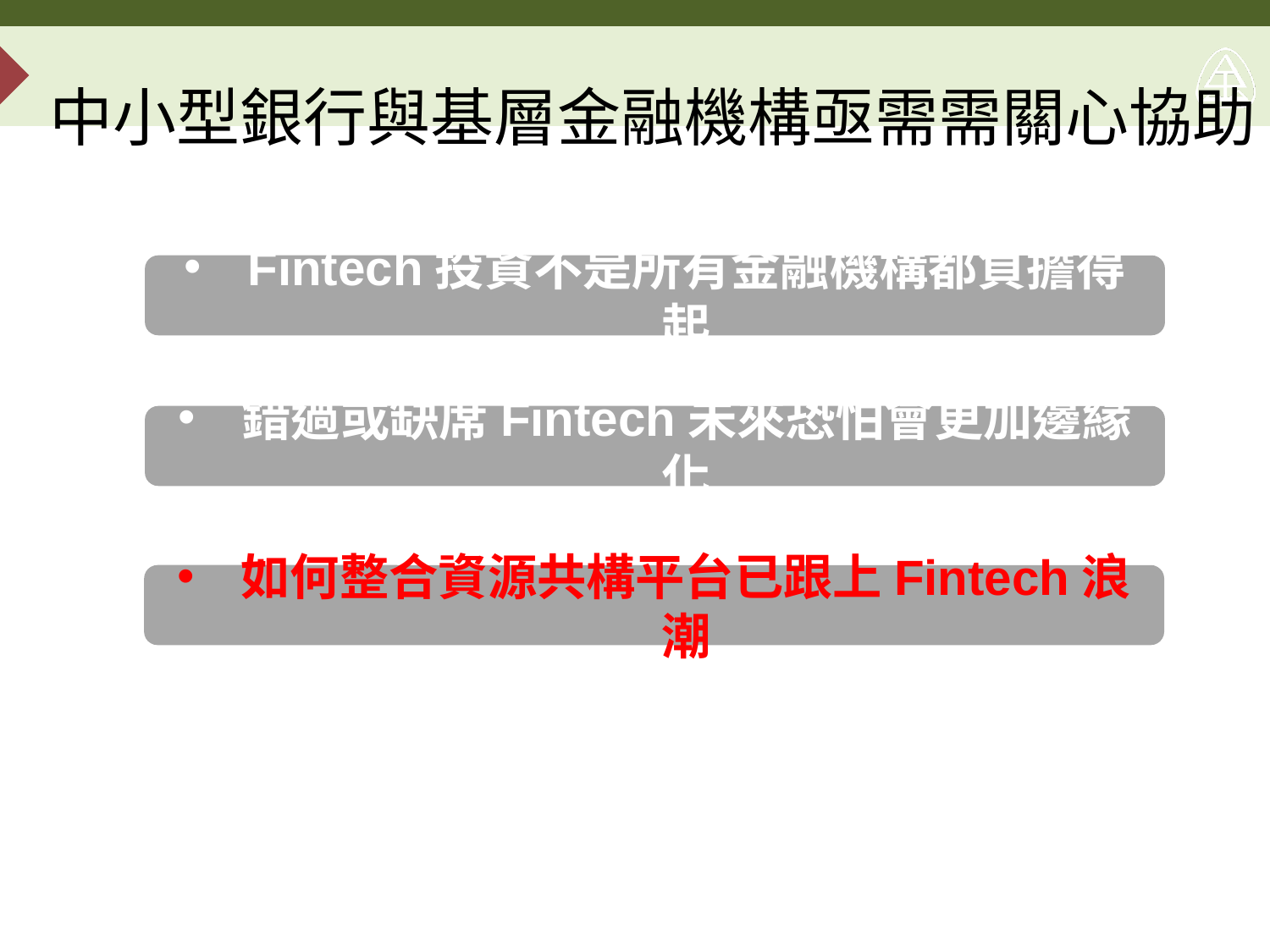

# 中小型銀行與基層金融機構亟需需關心協助
Fintech投資不是所有金融機構都負擔得起
錯過或缺席Fintech未來恐怕會更加邊緣化
如何整合資源共構平台已跟上Fintech浪潮